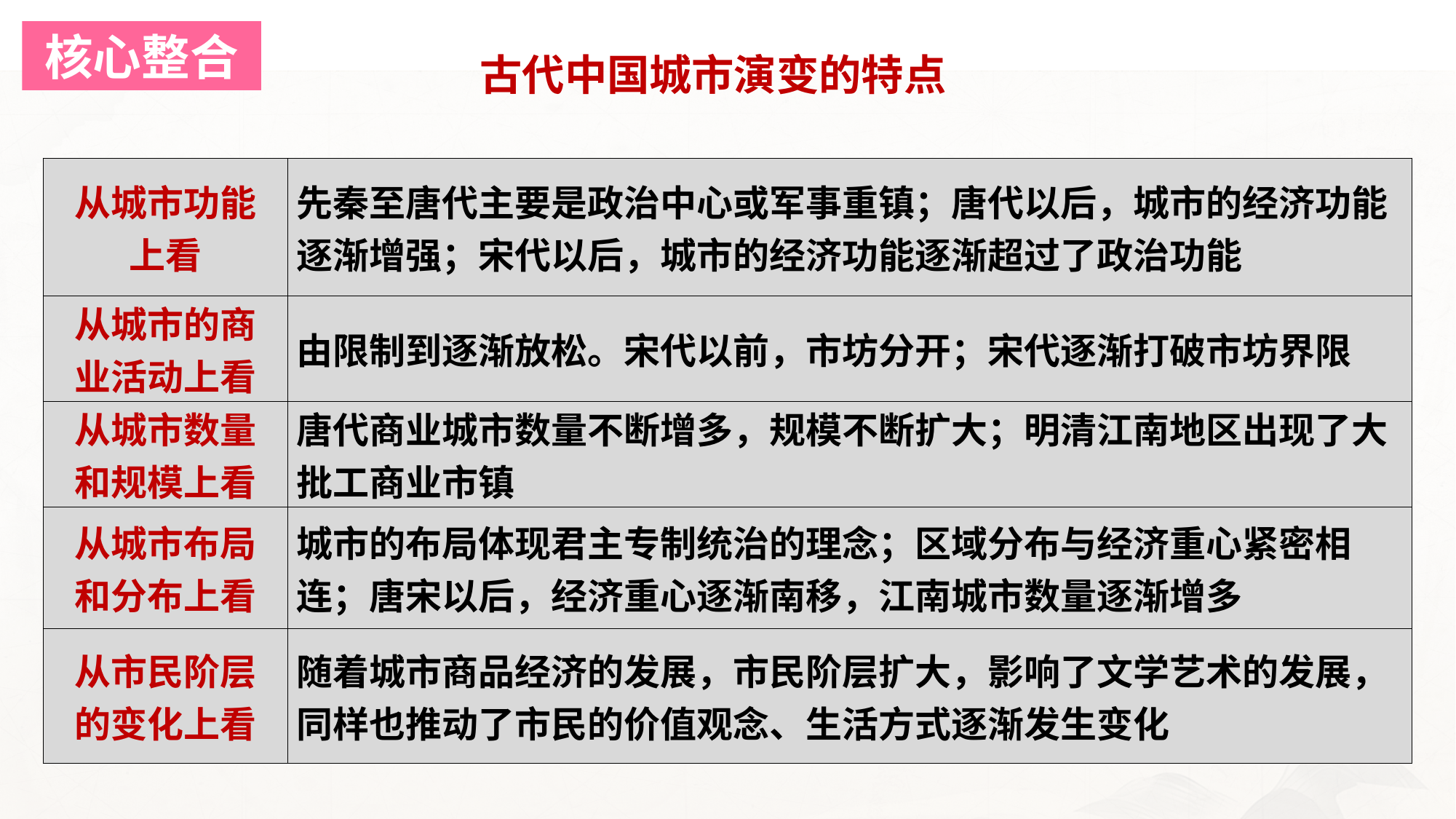

核心整合
古代中国城市演变的特点
| 从城市功能 上看 | 先秦至唐代主要是政治中心或军事重镇；唐代以后，城市的经济功能逐渐增强；宋代以后，城市的经济功能逐渐超过了政治功能 |
| --- | --- |
| 从城市的商 业活动上看 | 由限制到逐渐放松。宋代以前，市坊分开；宋代逐渐打破市坊界限 |
| 从城市数量 和规模上看 | 唐代商业城市数量不断增多，规模不断扩大；明清江南地区出现了大批工商业市镇 |
| 从城市布局 和分布上看 | 城市的布局体现君主专制统治的理念；区域分布与经济重心紧密相连；唐宋以后，经济重心逐渐南移，江南城市数量逐渐增多 |
| 从市民阶层 的变化上看 | 随着城市商品经济的发展，市民阶层扩大，影响了文学艺术的发展，同样也推动了市民的价值观念、生活方式逐渐发生变化 |